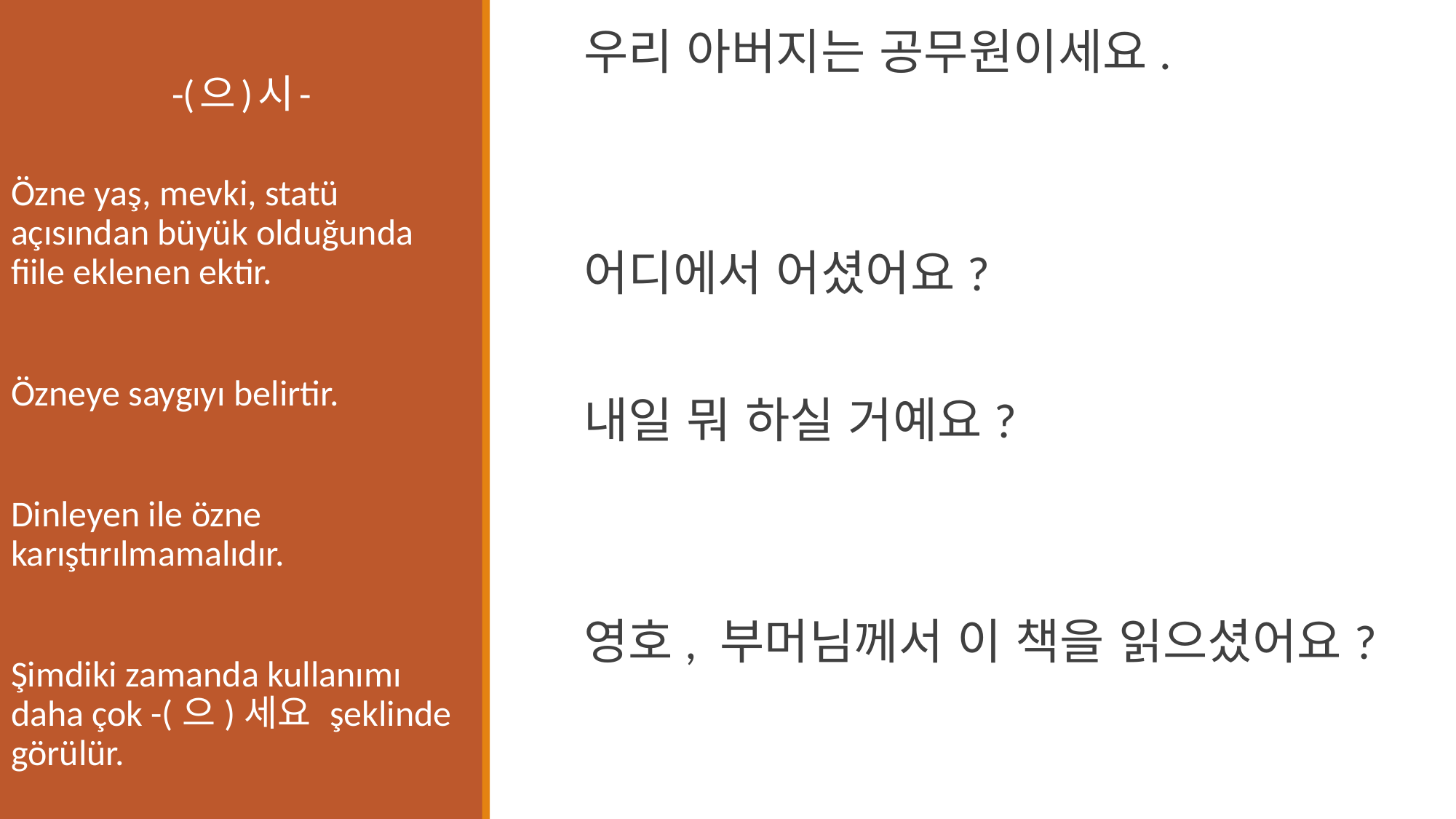

우리 아버지는 공무원이세요.

어디에서 어셨어요?

내일 뭐 하실 거예요?

영호, 부머님께서 이 책을 읽으셨어요?

# -(으)시-
Özne yaş, mevki, statü açısından büyük olduğunda fiile eklenen ektir.

Özneye saygıyı belirtir.

Dinleyen ile özne karıştırılmamalıdır.

Şimdiki zamanda kullanımı daha çok -(으)세요 şeklinde görülür.